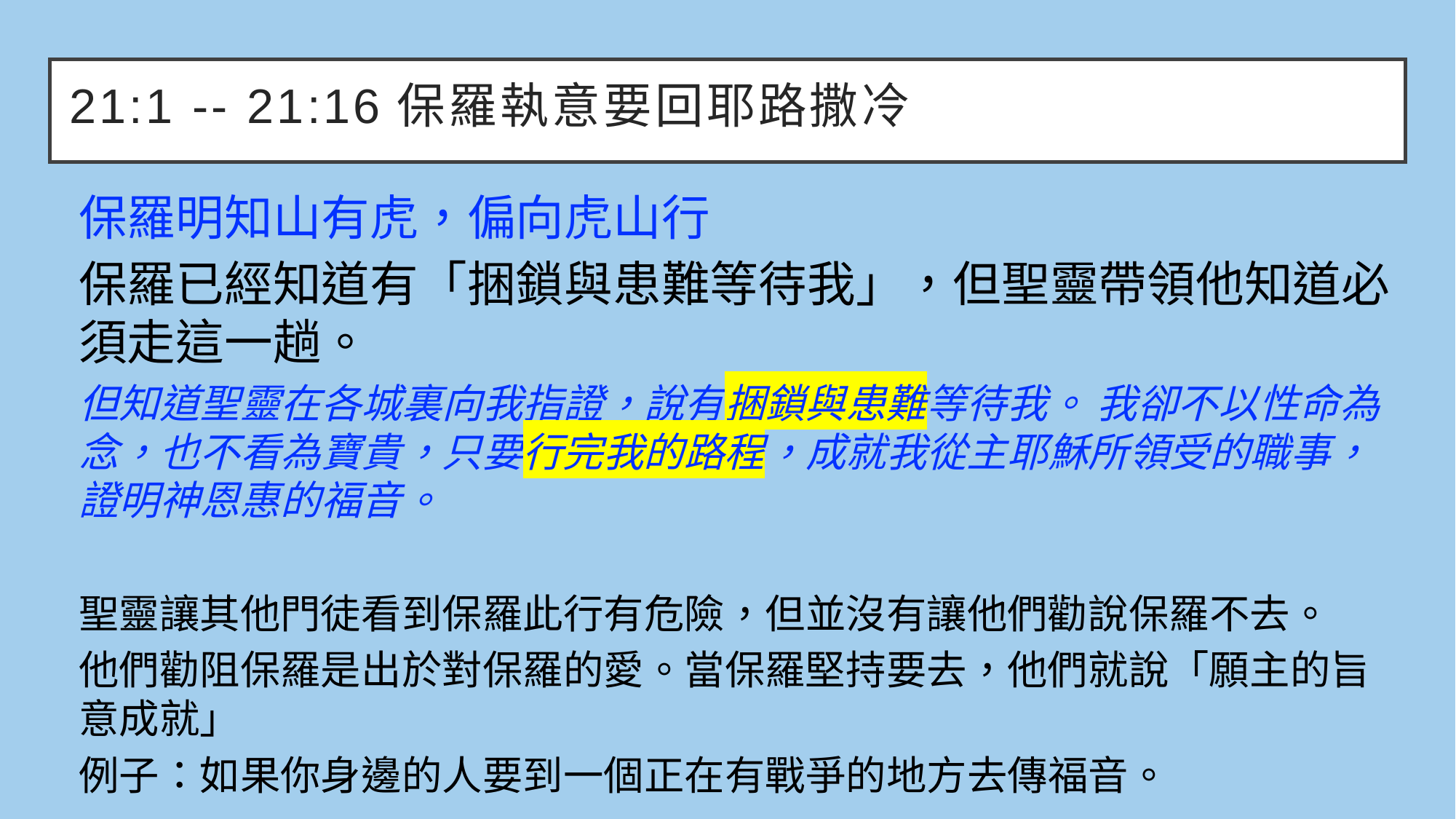

# 21:1 -- 21:16	保羅執意要回耶路撒冷
保羅明知山有虎，偏向虎山行
保羅已經知道有「捆鎖與患難等待我」，但聖靈帶領他知道必須走這一趟。
但知道聖靈在各城裏向我指證，說有捆鎖與患難等待我。 我卻不以性命為念，也不看為寶貴，只要行完我的路程，成就我從主耶穌所領受的職事，證明神恩惠的福音。

聖靈讓其他門徒看到保羅此行有危險，但並沒有讓他們勸說保羅不去。
他們勸阻保羅是出於對保羅的愛。當保羅堅持要去，他們就說「願主的旨意成就」
例子：如果你身邊的人要到一個正在有戰爭的地方去傳福音。